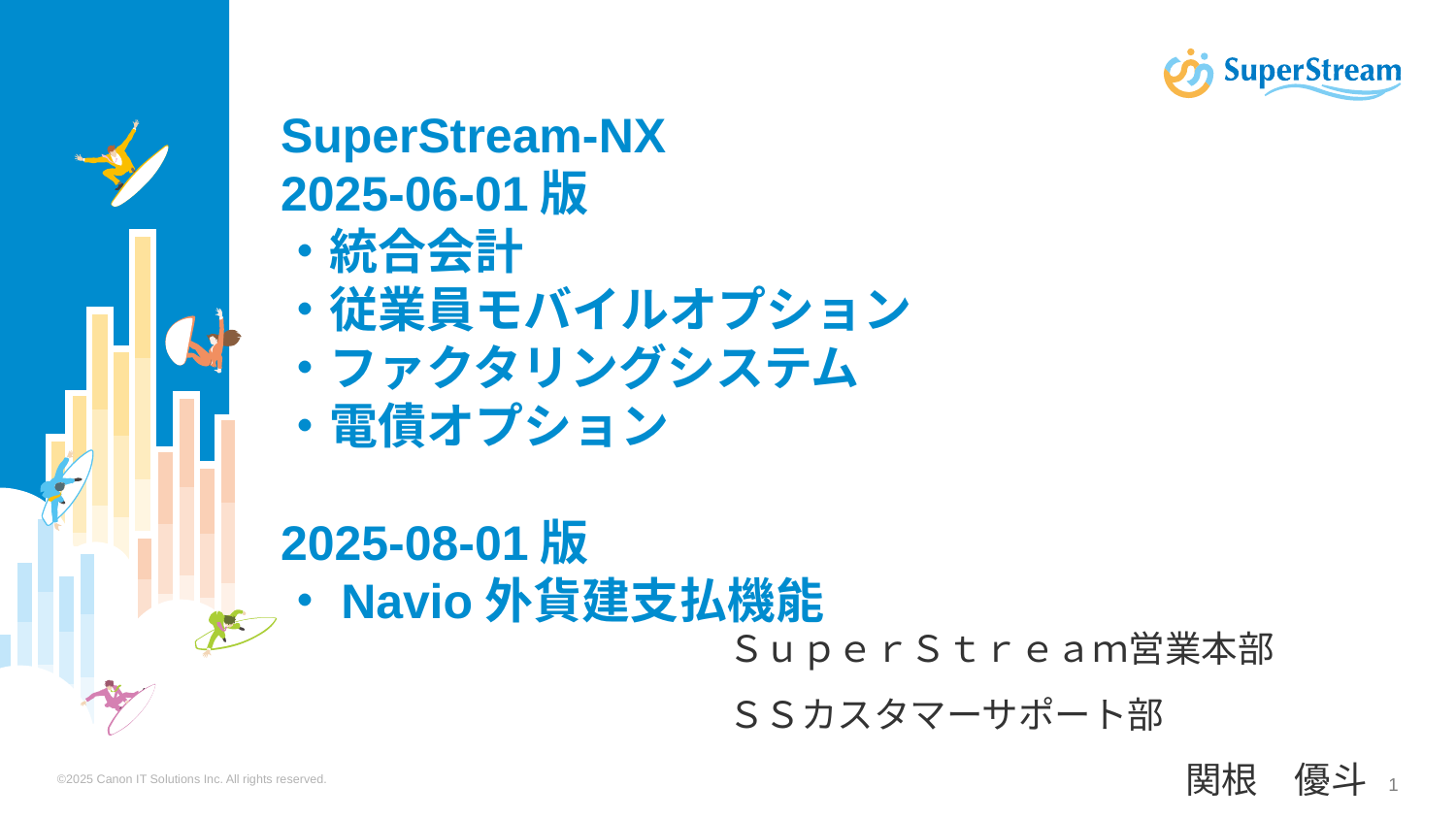

SuperStream-NX
2025-06-01版
・統合会計
・従業員モバイルオプション
・ファクタリングシステム
・電債オプション

2025-08-01版
・Navio外貨建支払機能
ＳｕｐｅｒＳｔｒｅａｍ営業本部
ＳＳカスタマーサポート部
関根　優斗
©2025 Canon IT Solutions Inc. All rights reserved.
1